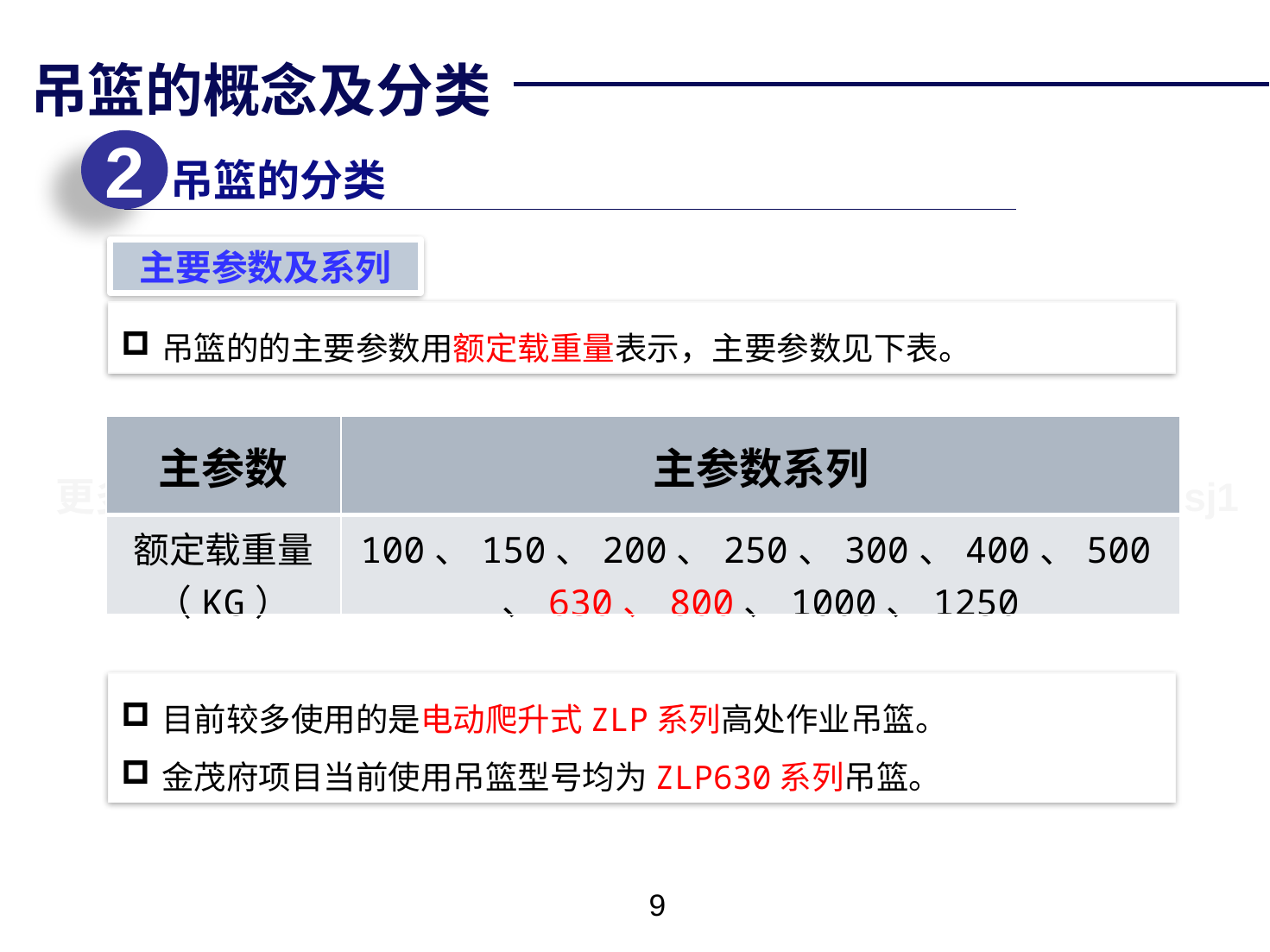

吊篮的概念及分类
2

吊篮的分类
主要参数及系列
吊篮的的主要参数用额定载重量表示，主要参数见下表。
| 主参数 | 主参数系列 |
| --- | --- |
| 额定载重量（KG） | 100、150、200、250、300、400、500、630、800、1000、1250 |
目前较多使用的是电动爬升式ZLP系列高处作业吊篮。
金茂府项目当前使用吊篮型号均为ZLP630系列吊篮。
9